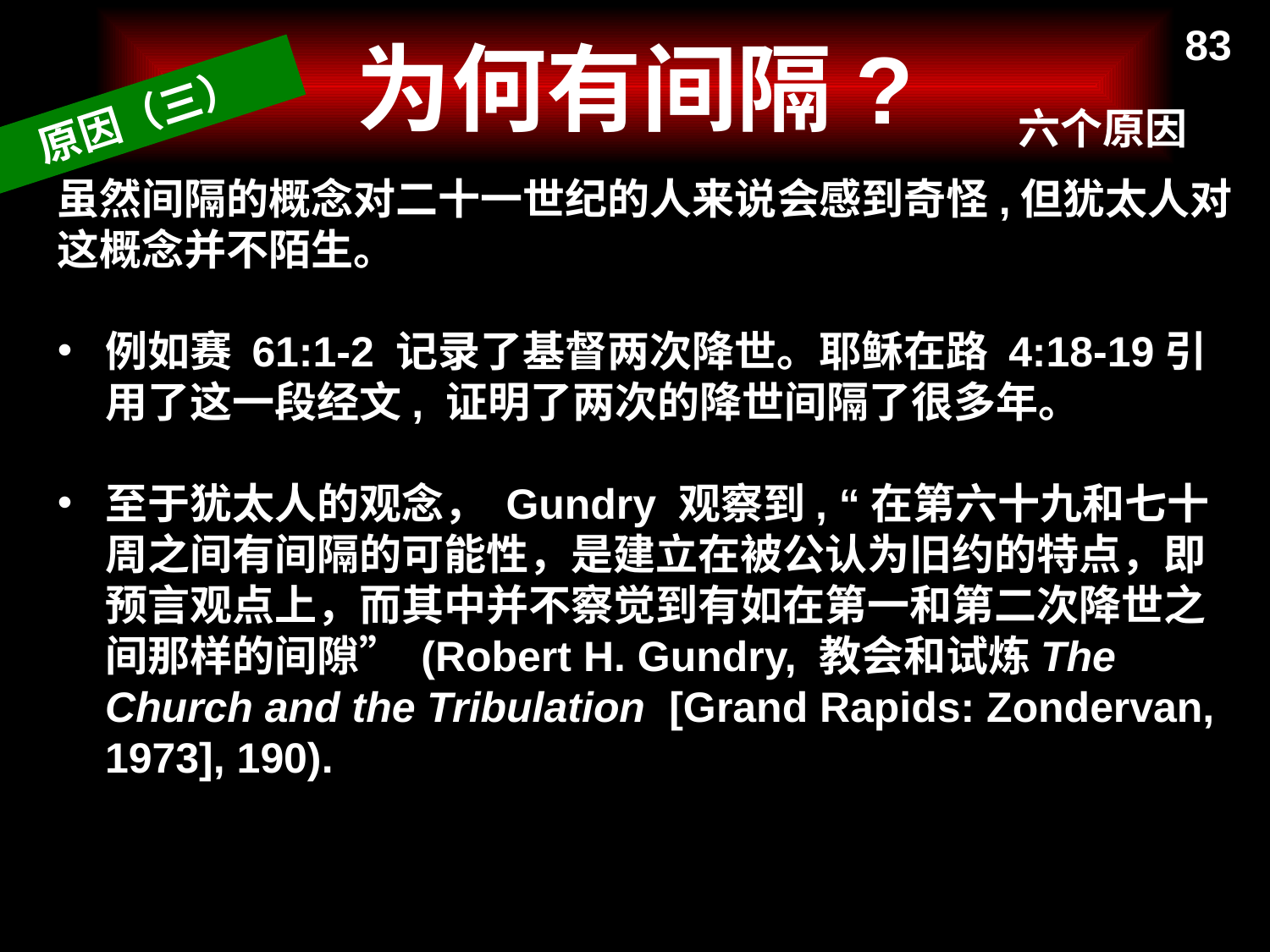

OTS 541
552a
# 为何有间隔?
83
原因（三）
六个原因

虽然间隔的概念对二十一世纪的人来说会感到奇怪,但犹太人对这概念并不陌生。

例如赛 61:1-2 记录了基督两次降世。耶稣在路 4:18-19引用了这一段经文, 证明了两次的降世间隔了很多年。

至于犹太人的观念， Gundry 观察到, “在第六十九和七十周之间有间隔的可能性，是建立在被公认为旧约的特点，即预言观点上，而其中并不察觉到有如在第一和第二次降世之间那样的间隙” (Robert H. Gundry, 教会和试炼The Church and the Tribulation  [Grand Rapids: Zondervan, 1973], 190).